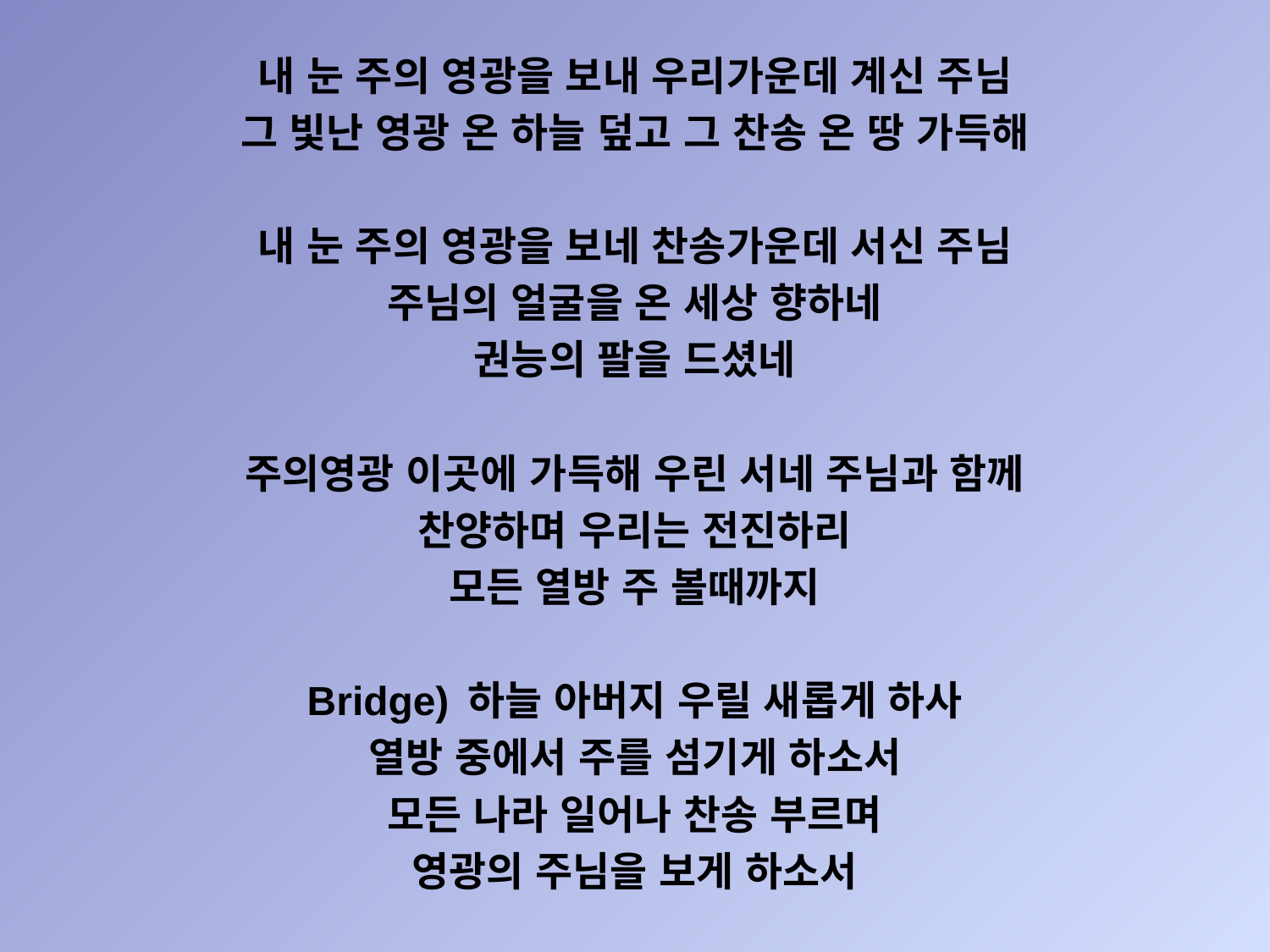

내 눈 주의 영광을 보내 우리가운데 계신 주님
그 빛난 영광 온 하늘 덮고 그 찬송 온 땅 가득해

내 눈 주의 영광을 보네 찬송가운데 서신 주님
주님의 얼굴을 온 세상 향하네
권능의 팔을 드셨네

주의영광 이곳에 가득해 우린 서네 주님과 함께
찬양하며 우리는 전진하리
모든 열방 주 볼때까지

Bridge) 하늘 아버지 우릴 새롭게 하사
열방 중에서 주를 섬기게 하소서
모든 나라 일어나 찬송 부르며
영광의 주님을 보게 하소서